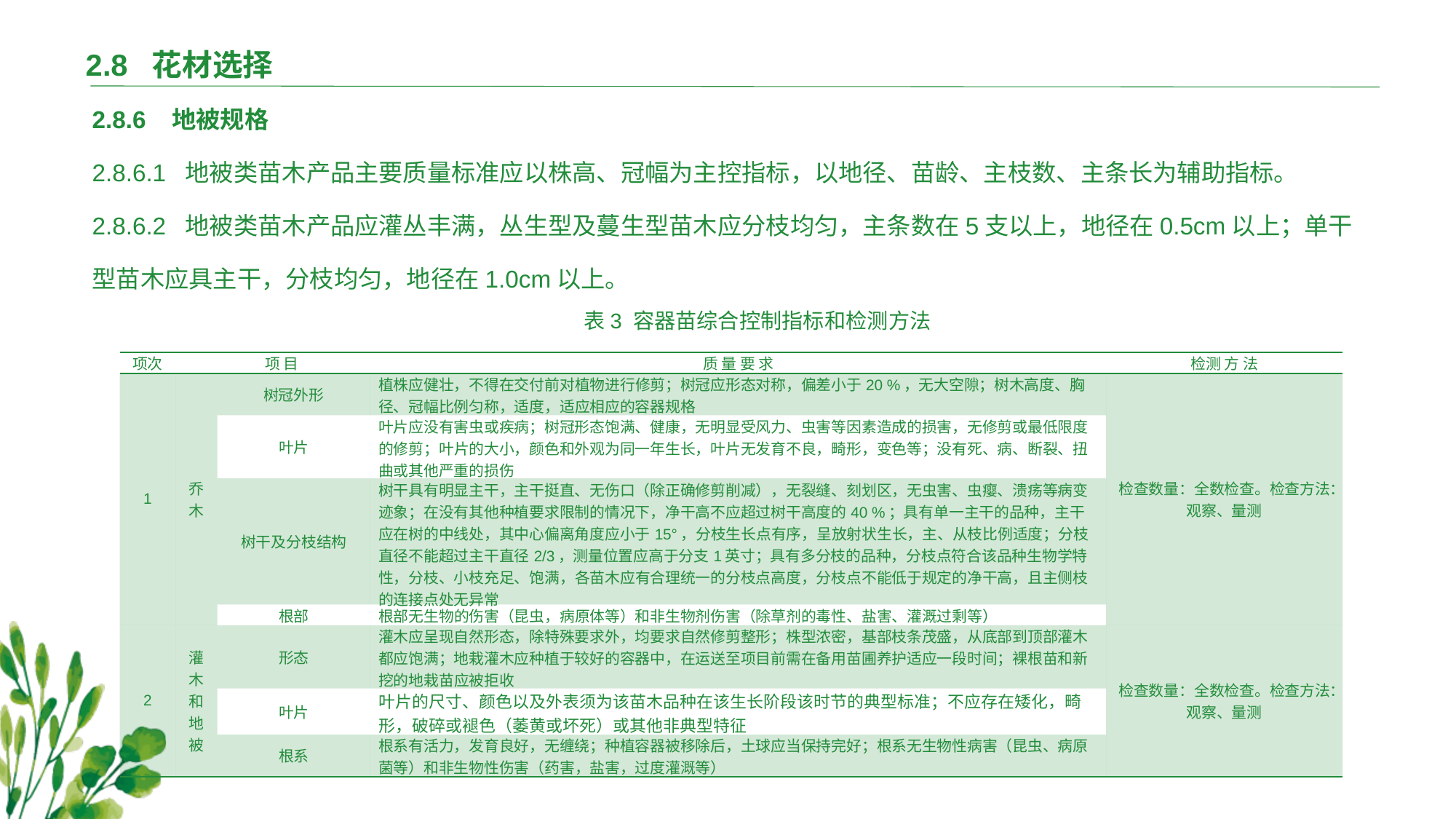

2.8  花材选择
2.8.6   地被规格
2.8.6.1  地被类苗木产品主要质量标准应以株高、冠幅为主控指标，以地径、苗龄、主枝数、主条长为辅助指标。
2.8.6.2  地被类苗木产品应灌丛丰满，丛生型及蔓生型苗木应分枝均匀，主条数在5支以上，地径在0.5cm以上；单干型苗木应具主干，分枝均匀，地径在1.0cm以上。
表3 容器苗综合控制指标和检测方法
| 项次 | 项 目 |  | 质 量 要 求 | 检测 方 法 |
| --- | --- | --- | --- | --- |
| 1 | 乔木 | 树冠外形 | 植株应健壮，不得在交付前对植物进行修剪；树冠应形态对称，偏差小于20 %，无大空隙；树木高度、胸径、冠幅比例匀称，适度，适应相应的容器规格 | 检查数量：全数检查。检查方法：观察、量测 |
|  |  | 叶片 | 叶片应没有害虫或疾病；树冠形态饱满、健康，无明显受风力、虫害等因素造成的损害，无修剪或最低限度的修剪；叶片的大小，颜色和外观为同一年生长，叶片无发育不良，畸形，变色等；没有死、病、断裂、扭曲或其他严重的损伤 |  |
|  |  | 树干及分枝结构 | 树干具有明显主干，主干挺直、无伤口（除正确修剪削减），无裂缝、刻划区，无虫害、虫瘿、溃疡等病变迹象；在没有其他种植要求限制的情况下，净干高不应超过树干高度的40 %；具有单一主干的品种，主干应在树的中线处，其中心偏离角度应小于15°，分枝生长点有序，呈放射状生长，主、从枝比例适度；分枝直径不能超过主干直径2/3，测量位置应高于分支1英寸；具有多分枝的品种，分枝点符合该品种生物学特性，分枝、小枝充足、饱满，各苗木应有合理统一的分枝点高度，分枝点不能低于规定的净干高，且主侧枝的连接点处无异常 |  |
|  |  | 根部 | 根部无生物的伤害（昆虫，病原体等）和非生物剂伤害（除草剂的毒性、盐害、灌溉过剩等） |  |
| 2 | 灌木和地被 | 形态 | 灌木应呈现自然形态，除特殊要求外，均要求自然修剪整形；株型浓密，基部枝条茂盛，从底部到顶部灌木都应饱满；地栽灌木应种植于较好的容器中，在运送至项目前需在备用苗圃养护适应一段时间；裸根苗和新挖的地栽苗应被拒收 | 检查数量：全数检查。检查方法：观察、量测 |
|  |  | 叶片 | 叶片的尺寸、颜色以及外表须为该苗木品种在该生长阶段该时节的典型标准；不应存在矮化，畸形，破碎或褪色（萎黄或坏死）或其他非典型特征 |  |
|  |  | 根系 | 根系有活力，发育良好，无缠绕；种植容器被移除后，土球应当保持完好；根系无生物性病害（昆虫、病原菌等）和非生物性伤害（药害，盐害，过度灌溉等） |  |